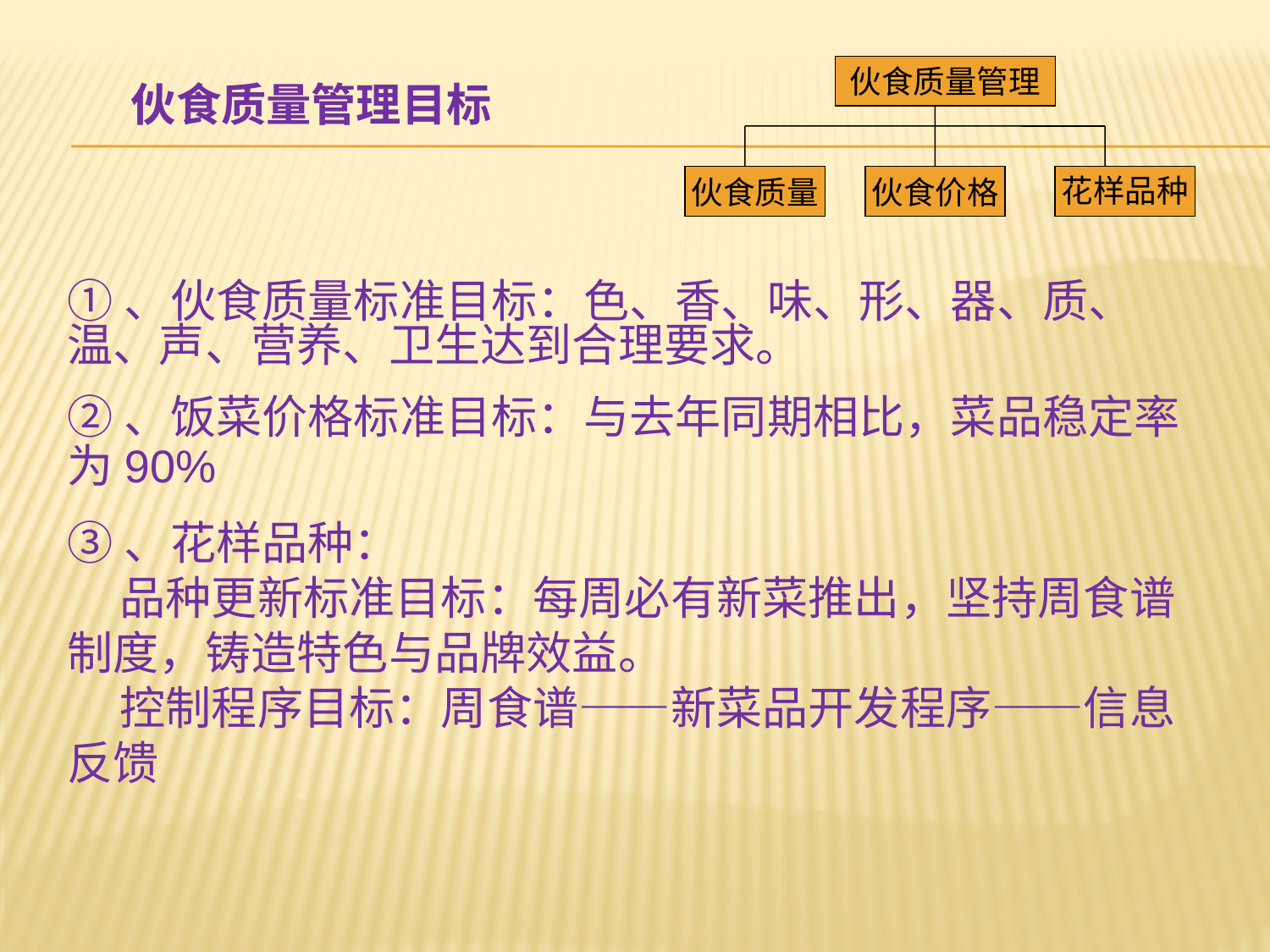

伙食质量管理
# 伙食质量管理目标

伙食质量
伙食价格

花样品种

①、伙食质量标准目标：色、香、味、形、器、质、温、声、营养、卫生达到合理要求。

②、饭菜价格标准目标：与去年同期相比，菜品稳定率为90%

③、花样品种：
    品种更新标准目标：每周必有新菜推出，坚持周食谱制度，铸造特色与品牌效益。
    控制程序目标：周食谱——新菜品开发程序——信息反馈